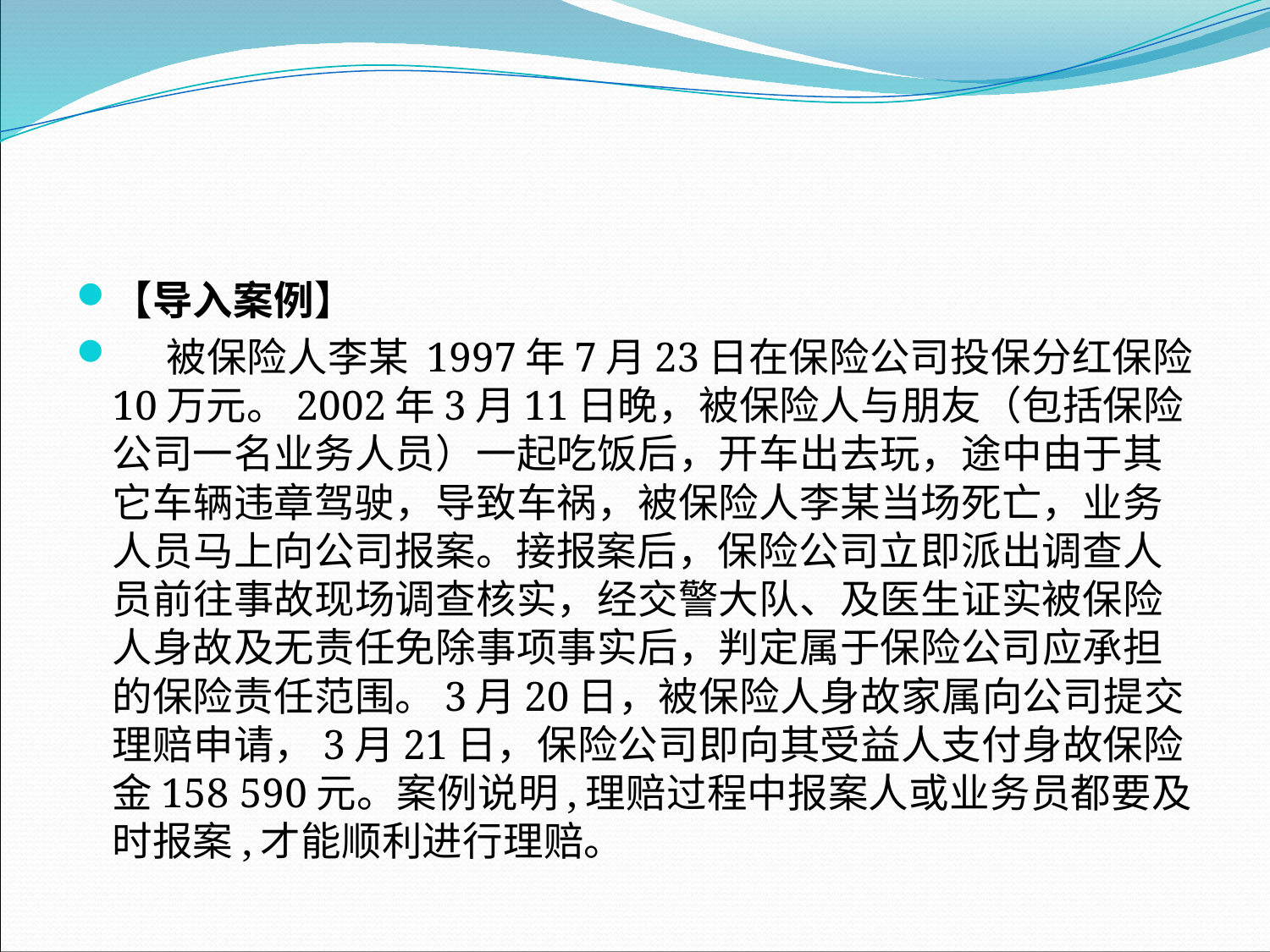

#
【导入案例】
     被保险人李某 1997年7月23日在保险公司投保分红保险10万元。2002年3月11日晚，被保险人与朋友（包括保险公司一名业务人员）一起吃饭后，开车出去玩，途中由于其它车辆违章驾驶，导致车祸，被保险人李某当场死亡，业务人员马上向公司报案。接报案后，保险公司立即派出调查人员前往事故现场调查核实，经交警大队、及医生证实被保险人身故及无责任免除事项事实后，判定属于保险公司应承担的保险责任范围。3月20日，被保险人身故家属向公司提交理赔申请，3月21日，保险公司即向其受益人支付身故保险金158 590元。案例说明,理赔过程中报案人或业务员都要及时报案,才能顺利进行理赔。